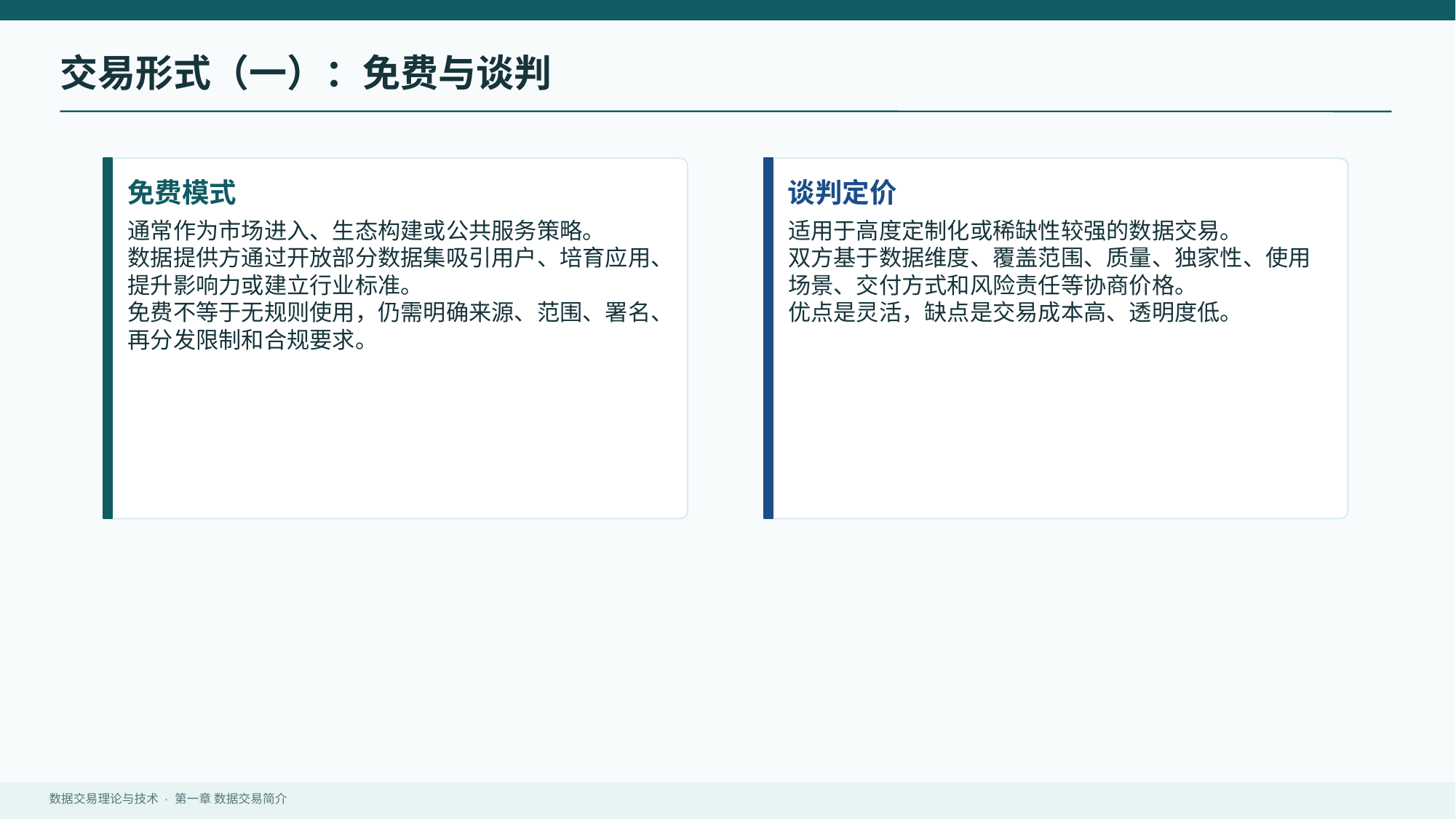

交易形式（一）：免费与谈判

免费模式
谈判定价
通常作为市场进入、生态构建或公共服务策略。
数据提供方通过开放部分数据集吸引用户、培育应用、提升影响力或建立行业标准。
免费不等于无规则使用，仍需明确来源、范围、署名、再分发限制和合规要求。
适用于高度定制化或稀缺性较强的数据交易。
双方基于数据维度、覆盖范围、质量、独家性、使用场景、交付方式和风险责任等协商价格。
优点是灵活，缺点是交易成本高、透明度低。
53